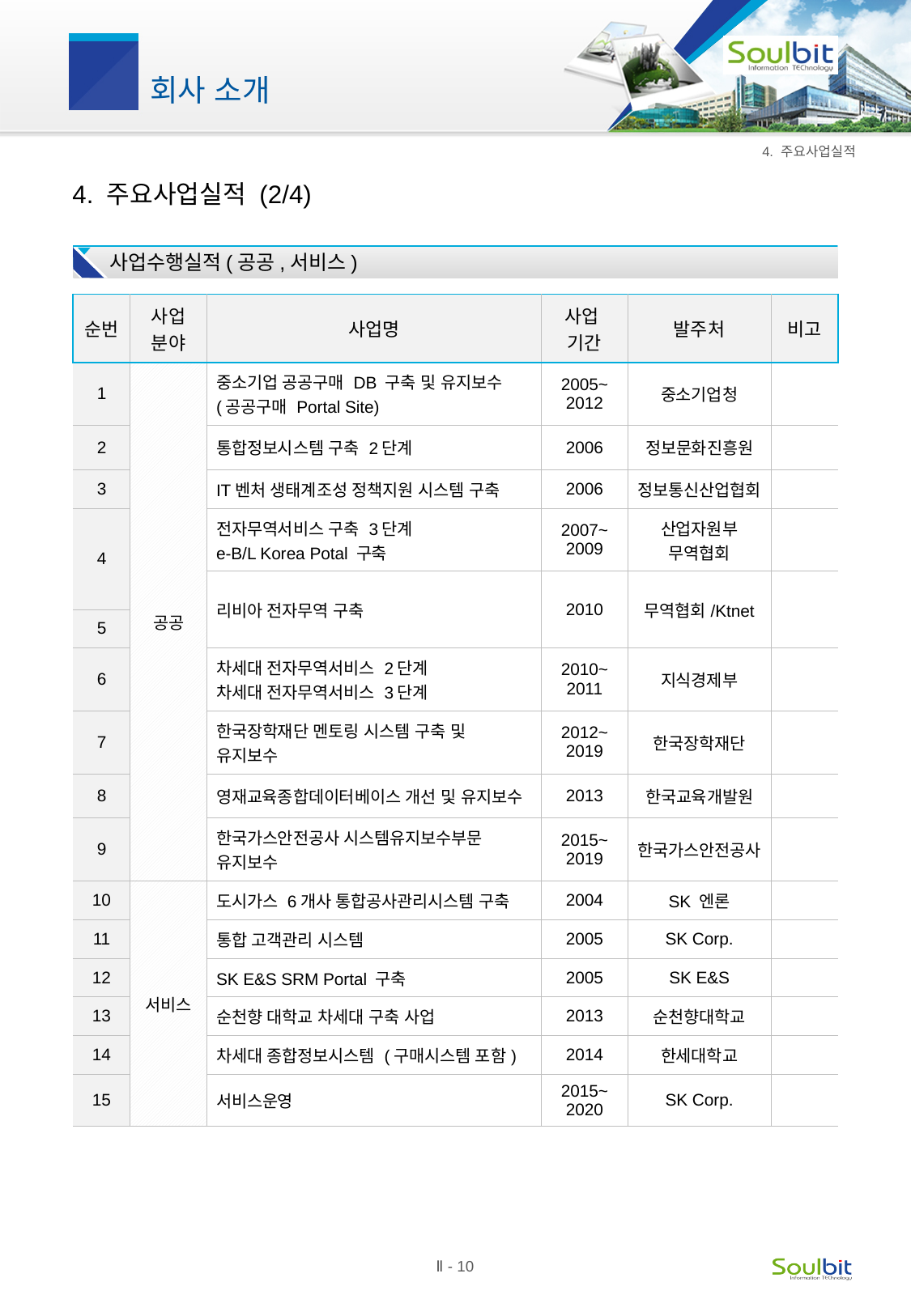

4. 주요사업실적
# 4. 주요사업실적 (2/4)

사업수행실적(공공,서비스)
| 순번 | 사업 분야 | 사업명 | 사업 기간 | 발주처 | 비고 |
| --- | --- | --- | --- | --- | --- |
| 1 | 공공 | 중소기업 공공구매 DB 구축 및 유지보수 (공공구매 Portal Site) | 2005~ 2012 | 중소기업청 |  |
| 2 |  | 통합정보시스템 구축 2단계 | 2006 | 정보문화진흥원 |  |
| 3 |  | IT벤처 생태계조성 정책지원 시스템 구축 | 2006 | 정보통신산업협회 |  |
| 4 |  | 전자무역서비스 구축 3단계 e-B/L Korea Potal 구축 | 2007~ 2009 | 산업자원부 무역협회 |  |
|  |  | 리비아 전자무역 구축 | 2010 | 무역협회/Ktnet |  |
| 5 |  |  |  |  |  |
| 6 |  | 차세대 전자무역서비스 2단계 차세대 전자무역서비스 3단계 | 2010~ 2011 | 지식경제부 |  |
| 7 |  | 한국장학재단 멘토링 시스템 구축 및 유지보수 | 2012~ 2019 | 한국장학재단 |  |
| 8 |  | 영재교육종합데이터베이스 개선 및 유지보수 | 2013 | 한국교육개발원 |  |
| 9 |  | 한국가스안전공사 시스템유지보수부문 유지보수 | 2015~ 2019 | 한국가스안전공사 |  |
| 10 | 서비스 | 도시가스 6개사 통합공사관리시스템 구축 | 2004 | SK 엔론 |  |
| 11 |  | 통합 고객관리 시스템 | 2005 | SK Corp. |  |
| 12 |  | SK E&S SRM Portal 구축 | 2005 | SK E&S |  |
| 13 |  | 순천향 대학교 차세대 구축 사업 | 2013 | 순천향대학교 |  |
| 14 |  | 차세대 종합정보시스템 (구매시스템 포함) | 2014 | 한세대학교 |  |
| 15 |  | 서비스운영 | 2015~ 2020 | SK Corp. |  |